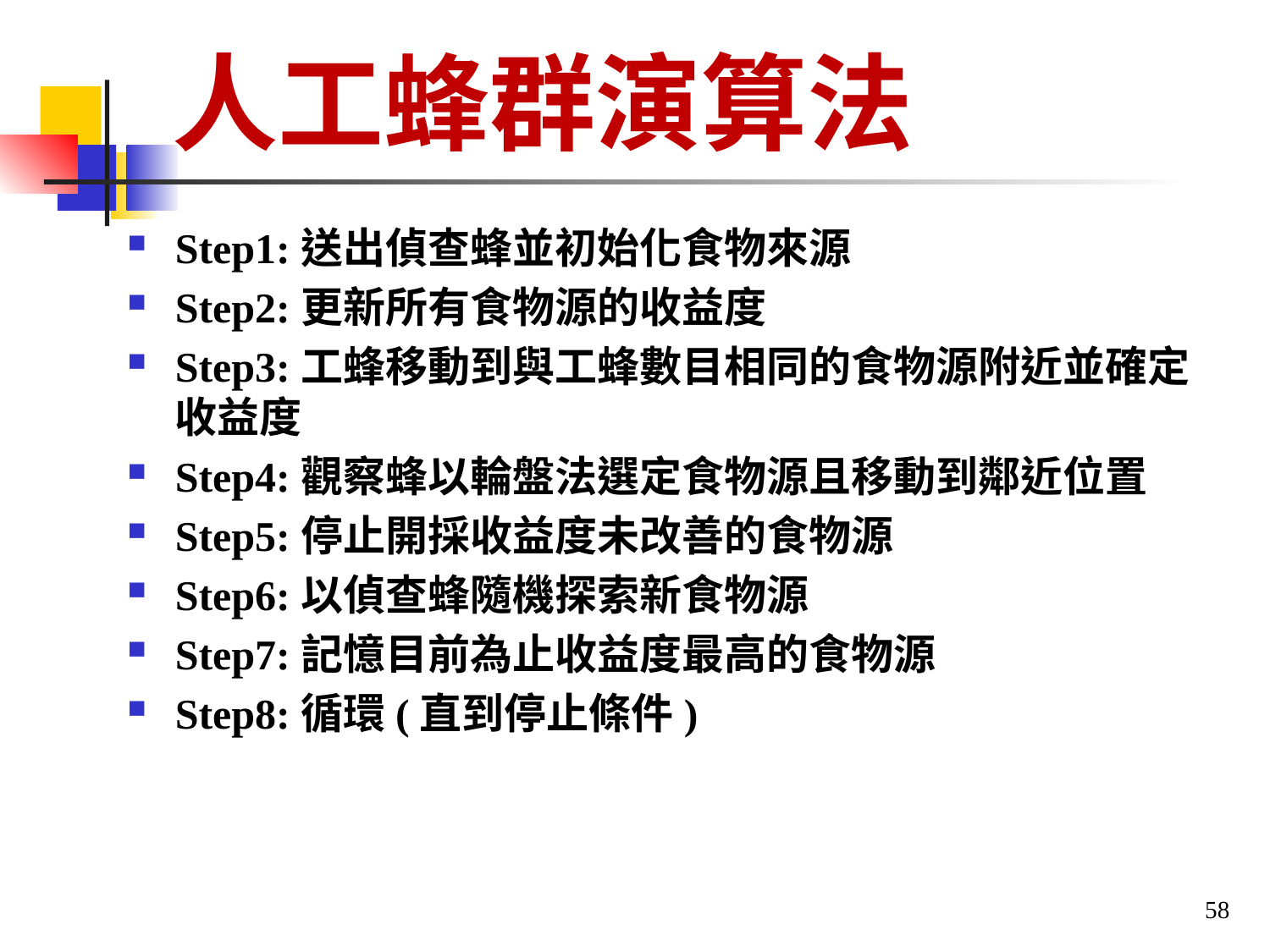

# 人工蜂群演算法
Step1:送出偵查蜂並初始化食物來源
Step2:更新所有食物源的收益度
Step3:工蜂移動到與工蜂數目相同的食物源附近並確定收益度
Step4:觀察蜂以輪盤法選定食物源且移動到鄰近位置
Step5:停止開採收益度未改善的食物源
Step6:以偵查蜂隨機探索新食物源
Step7:記憶目前為止收益度最高的食物源
Step8:循環(直到停止條件)
58